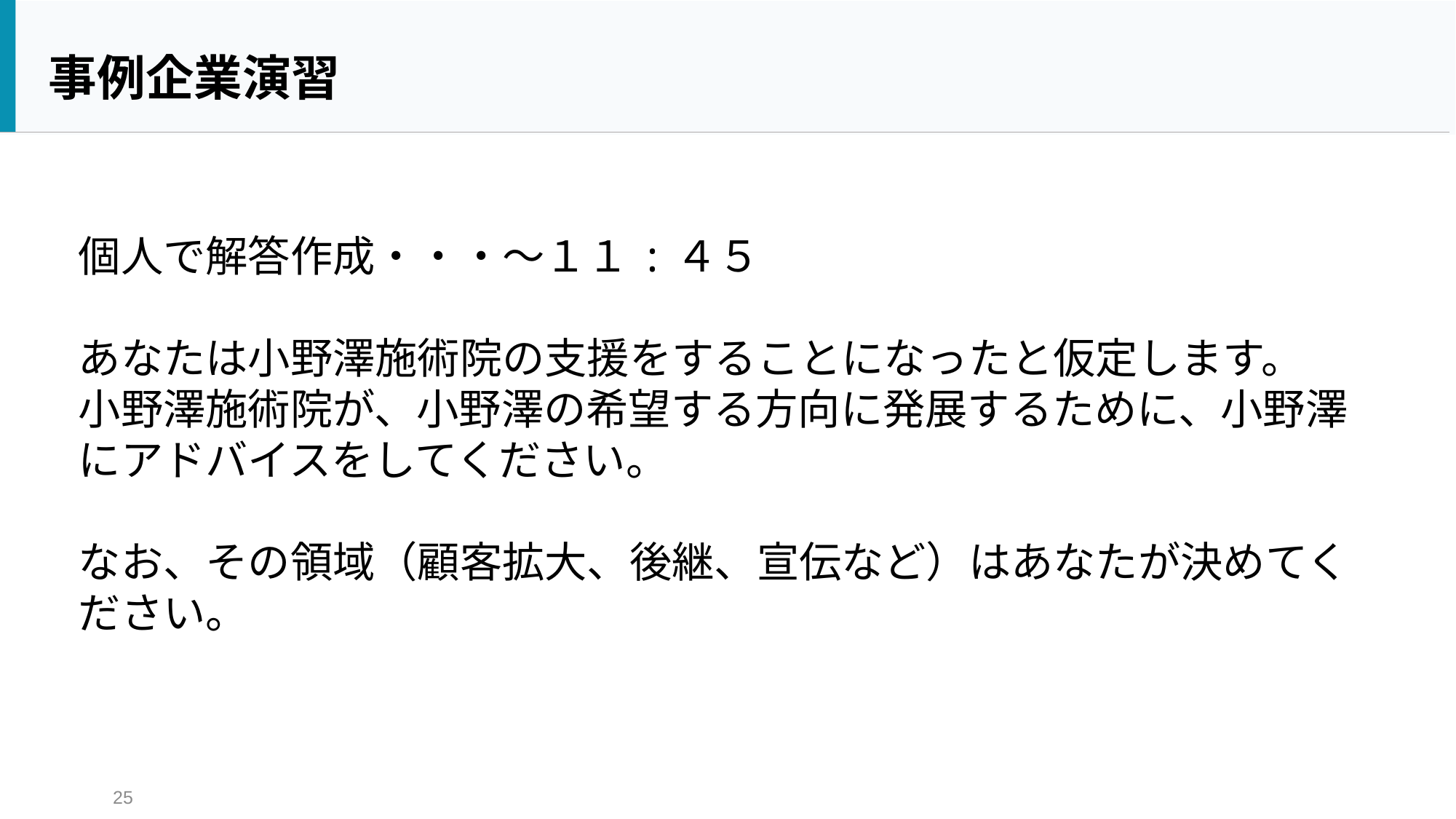

事例企業演習
個人で解答作成・・・～１１:４５

あなたは小野澤施術院の支援をすることになったと仮定します。
小野澤施術院が、小野澤の希望する方向に発展するために、小野澤にアドバイスをしてください。

なお、その領域（顧客拡大、後継、宣伝など）はあなたが決めてください。
25